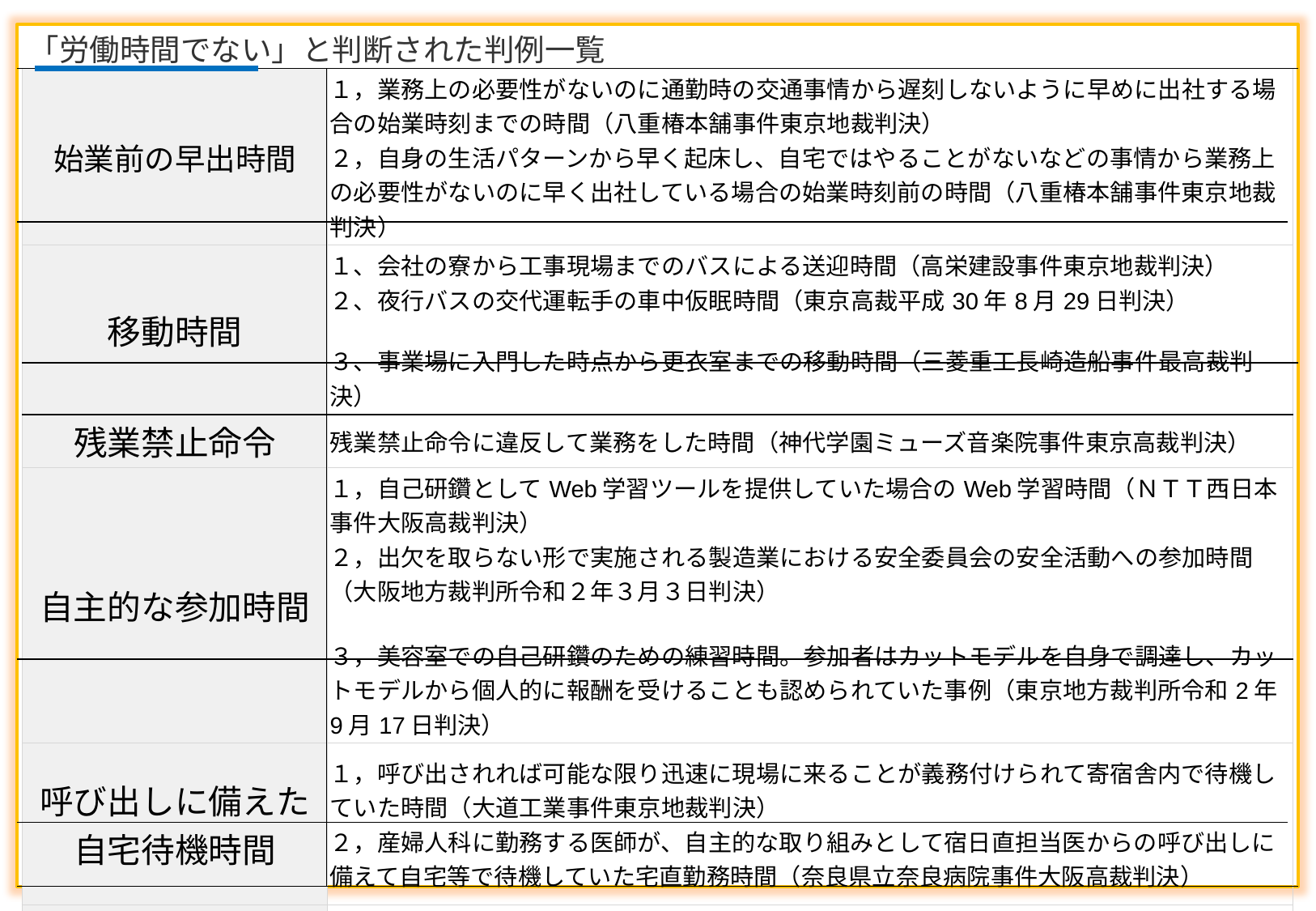

「労働時間でない」と判断された判例一覧

| 始業前の早出時間 | １，業務上の必要性がないのに通勤時の交通事情から遅刻しないように早めに出社する場合の始業時刻までの時間（八重椿本舗事件東京地裁判決）  ２，自身の生活パターンから早く起床し、自宅ではやることがないなどの事情から業務上の必要性がないのに早く出社している場合の始業時刻前の時間（八重椿本舗事件東京地裁判決） |
| --- | --- |
| 移動時間 | １、会社の寮から工事現場までのバスによる送迎時間（高栄建設事件東京地裁判決）  ２、夜行バスの交代運転手の車中仮眠時間（東京高裁平成30年8月29日判決）   ３、事業場に入門した時点から更衣室までの移動時間（三菱重工長崎造船事件最高裁判決） |
| 残業禁止命令 | 残業禁止命令に違反して業務をした時間（神代学園ミューズ音楽院事件東京高裁判決） |
| 自主的な参加時間 | １，自己研鑽としてWeb学習ツールを提供していた場合のWeb学習時間（ＮＴＴ西日本事件大阪高裁判決）  ２，出欠を取らない形で実施される製造業における安全委員会の安全活動への参加時間（大阪地方裁判所令和２年３月３日判決）   ３，美容室での自己研鑽のための練習時間。参加者はカットモデルを自身で調達し、カットモデルから個人的に報酬を受けることも認められていた事例（東京地方裁判所令和2年9月17日判決） |
| 呼び出しに備えた 自宅待機時間 | １，呼び出されれば可能な限り迅速に現場に来ることが義務付けられて寄宿舎内で待機していた時間（大道工業事件東京地裁判決）  ２，産婦人科に勤務する医師が、自主的な取り組みとして宿日直担当医からの呼び出しに備えて自宅等で待機していた宅直勤務時間（奈良県立奈良病院事件大阪高裁判決） |
| 休憩時間 | トラック運転手のサービスエリア、パーキングエリアの滞在時間（東京地裁令和元年5月31日判決） |